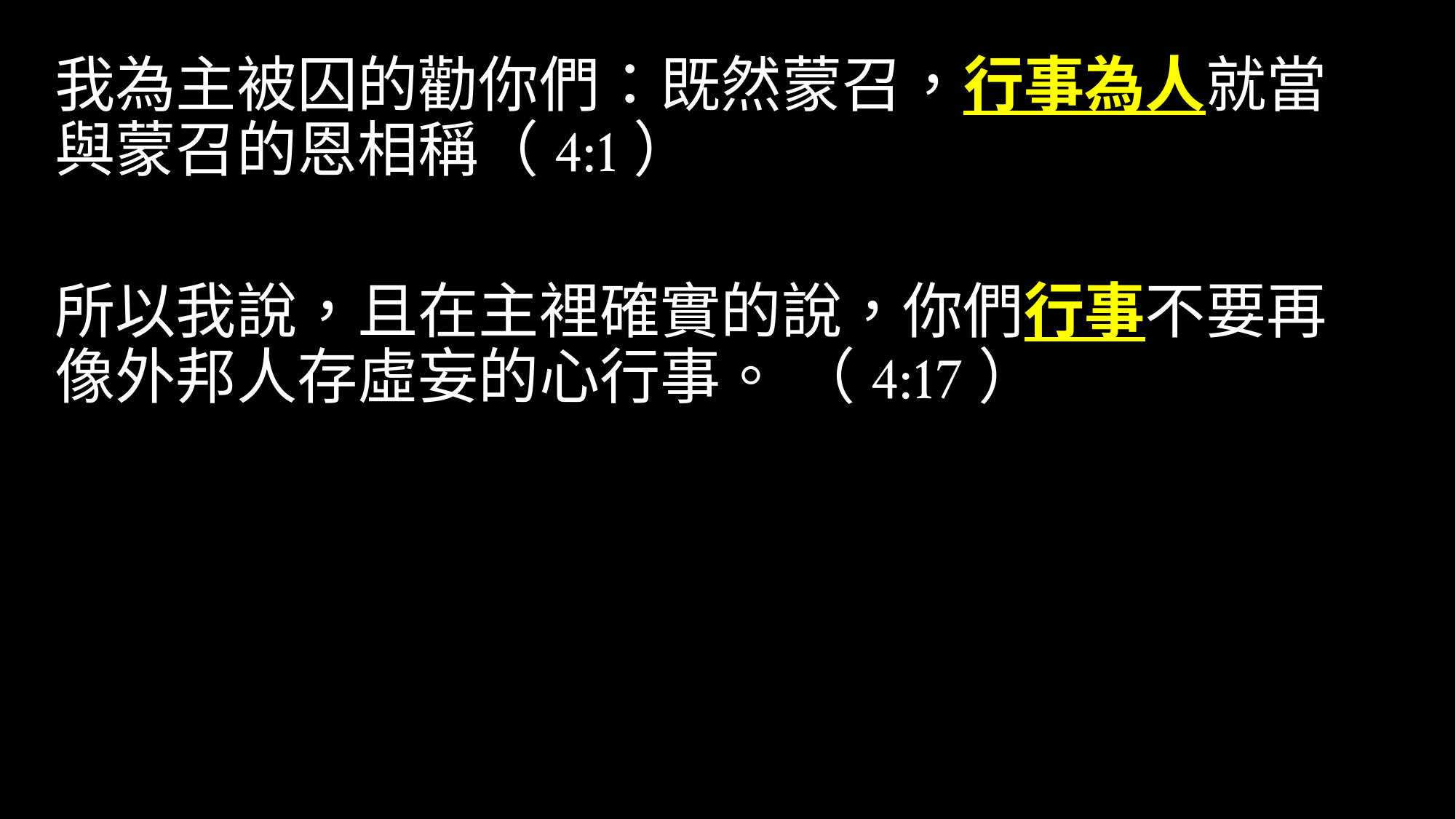

我為主被囚的勸你們：既然蒙召，行事為人就當與蒙召的恩相稱（4:1）

所以我說，且在主裡確實的說，你們行事不要再像外邦人存虛妄的心行事。 （4:17）